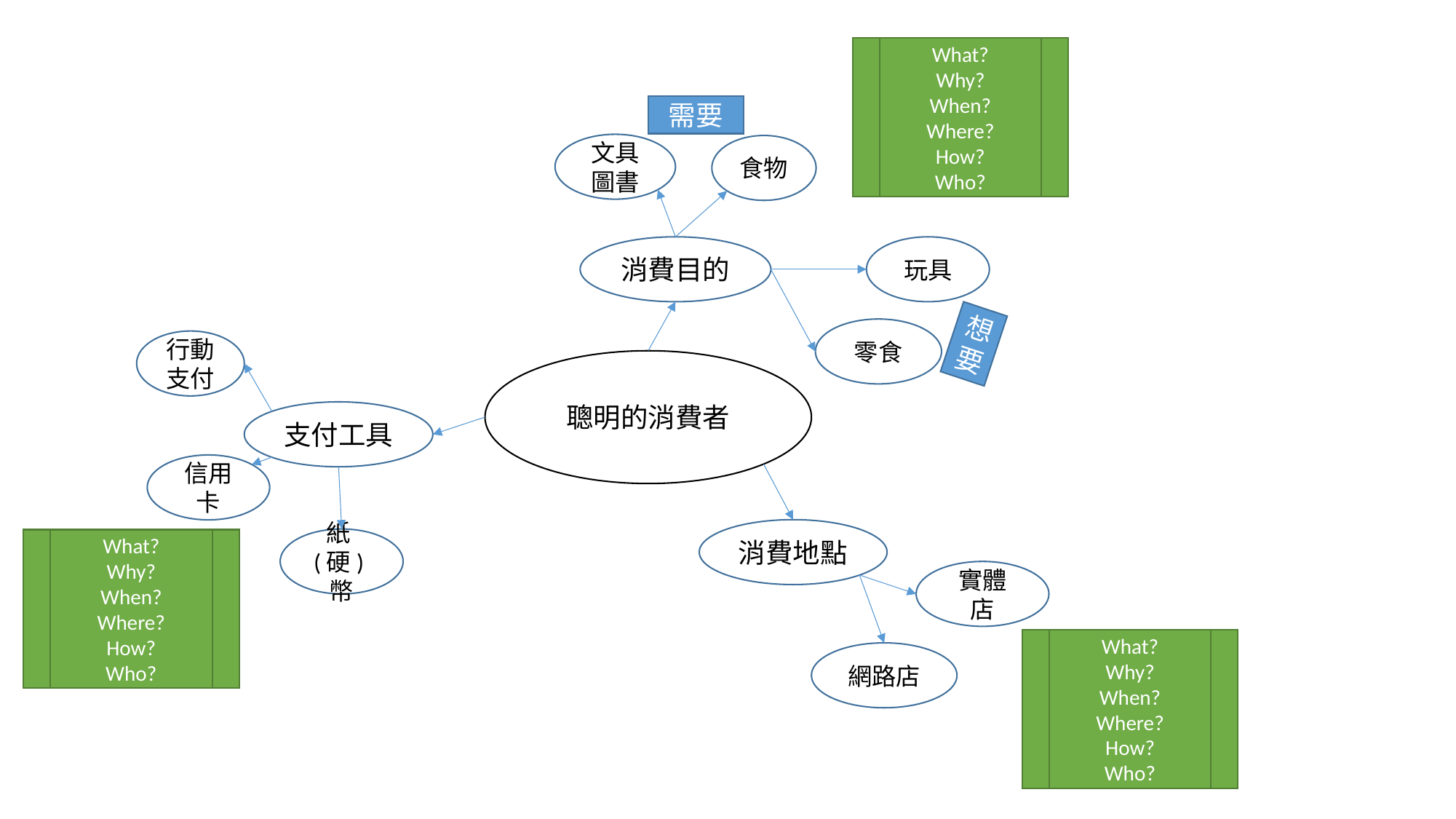

What?
Why?
When?
Where?
How?
Who?
需要
文具圖書
食物
消費目的
玩具
想要
零食
行動支付
聰明的消費者
支付工具
信用卡
消費地點
紙(硬)幣
What?
Why?
When?
Where?
How?
Who?
實體店
What?
Why?
When?
Where?
How?
Who?
網路店